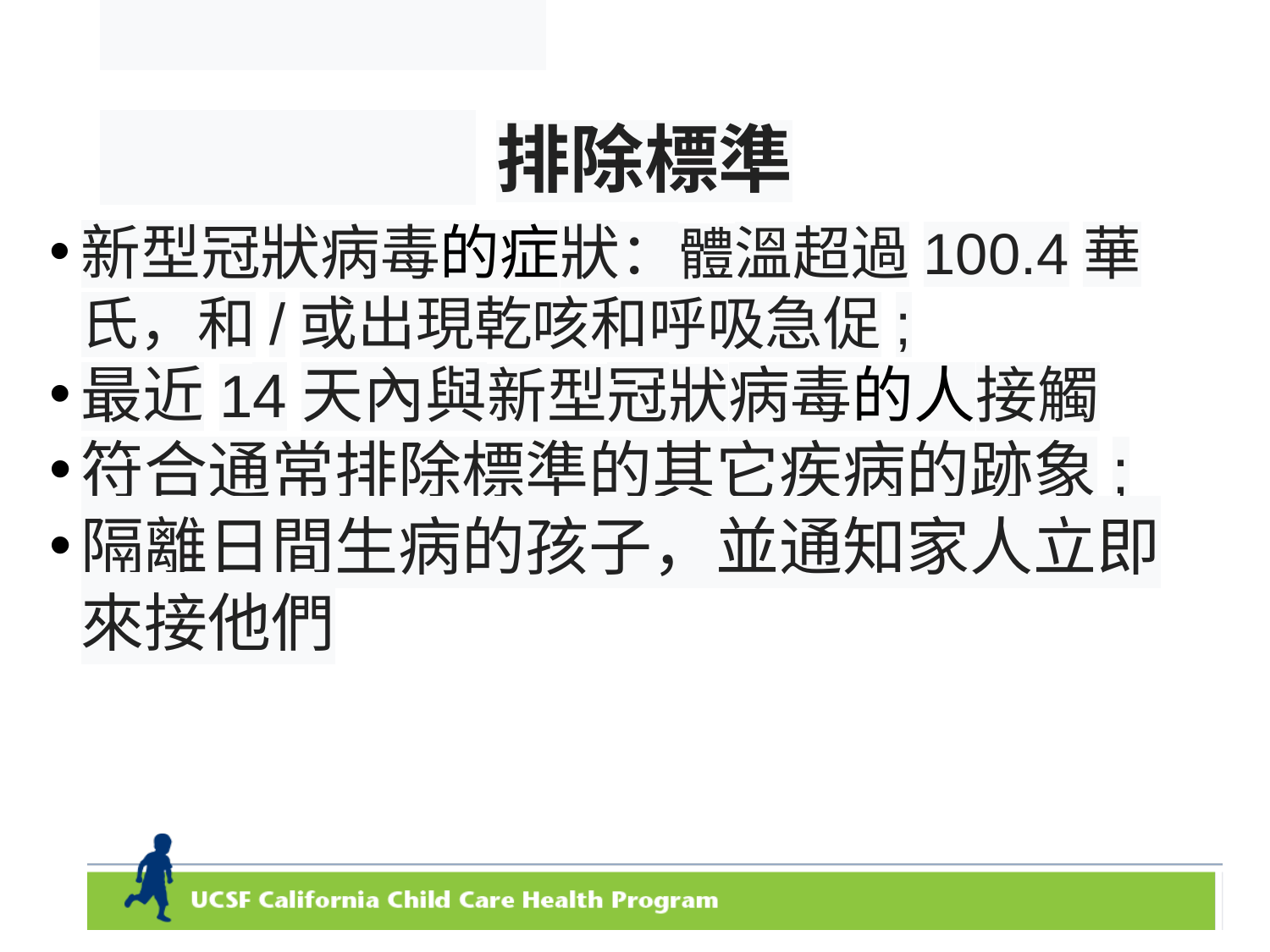

# 排除標準

新型冠狀病毒的症狀：體溫超過100.4華氏，和/或出現乾咳和呼吸急促;
最近14天內與新型冠狀病毒的人接觸
符合通常排除標準的其它疾病的跡象;
隔離日間生病的孩子，並通知家人立即來接他們